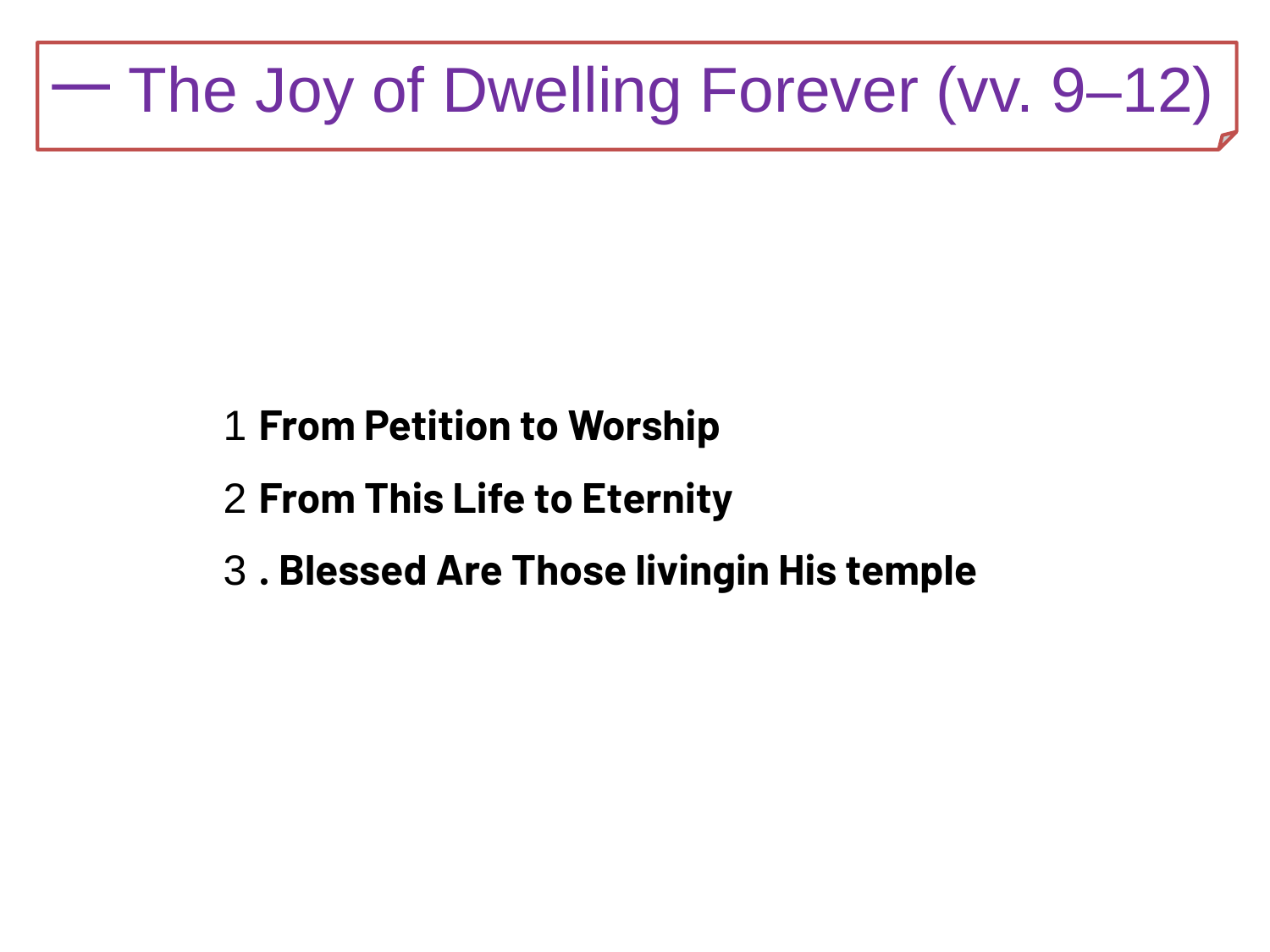

一The Joy of Dwelling Forever (vv. 9–12)
1 From Petition to Worship
2 From This Life to Eternity
3 . Blessed Are Those livingin His temple